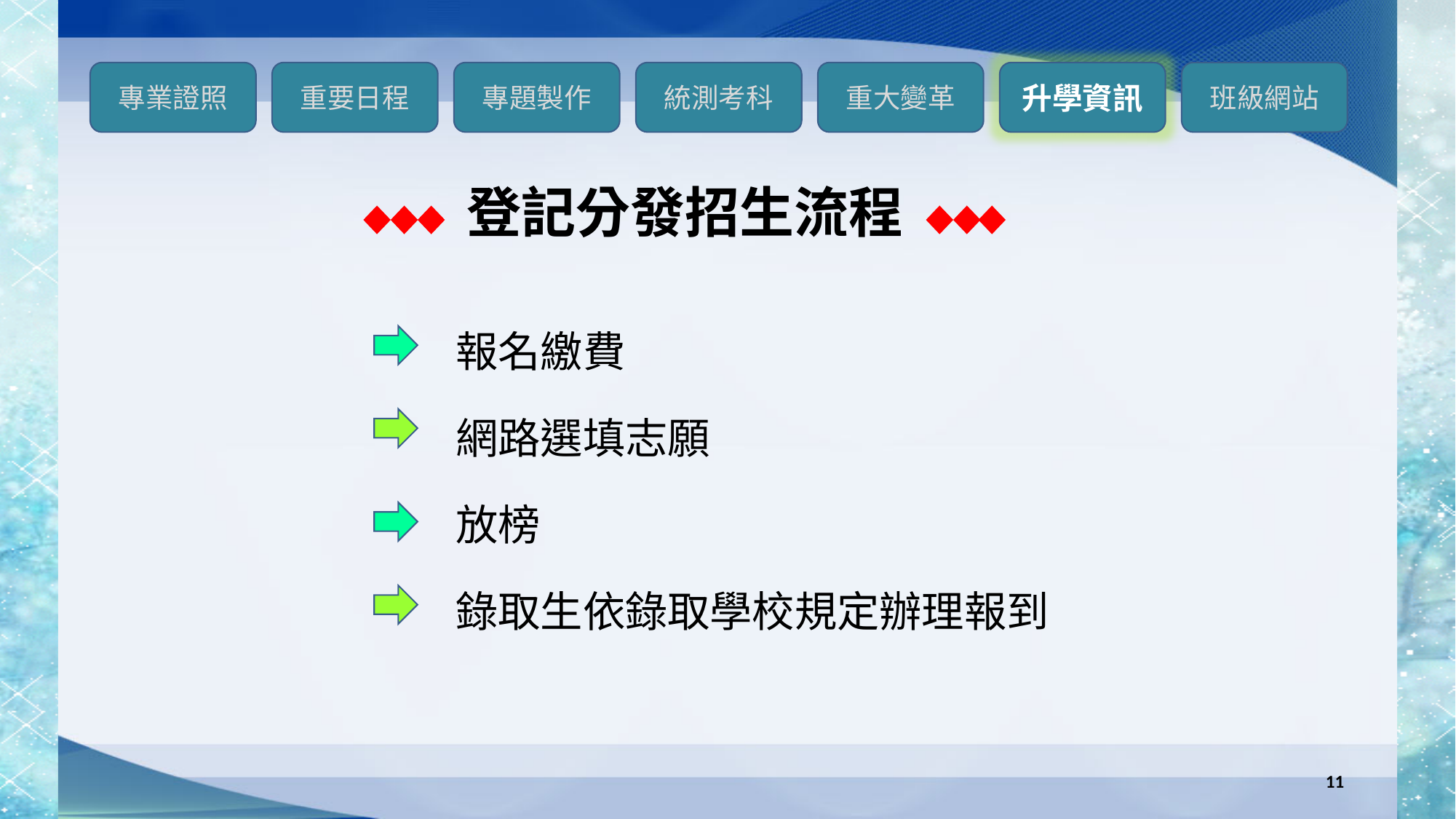

登記分發招生流程

報名繳費
網路選填志願
放榜
錄取生依錄取學校規定辦理報到

11